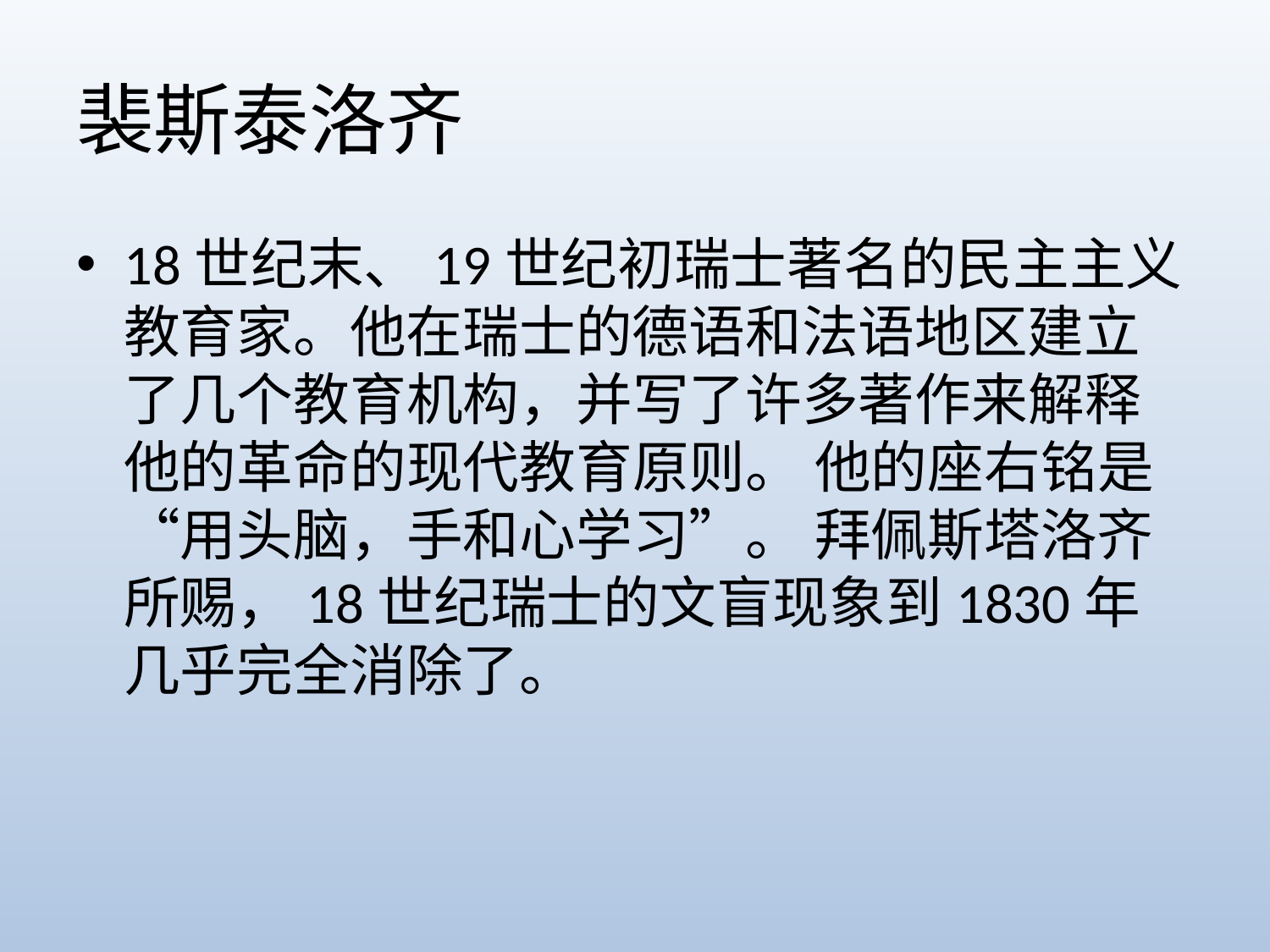

# 裴斯泰洛齐
18世纪末、19世纪初瑞士著名的民主主义教育家。他在瑞士的德语和法语地区建立了几个教育机构，并写了许多著作来解释他的革命的现代教育原则。 他的座右铭是“用头脑，手和心学习”。 拜佩斯塔洛齐所赐，18世纪瑞士的文盲现象到1830年几乎完全消除了。